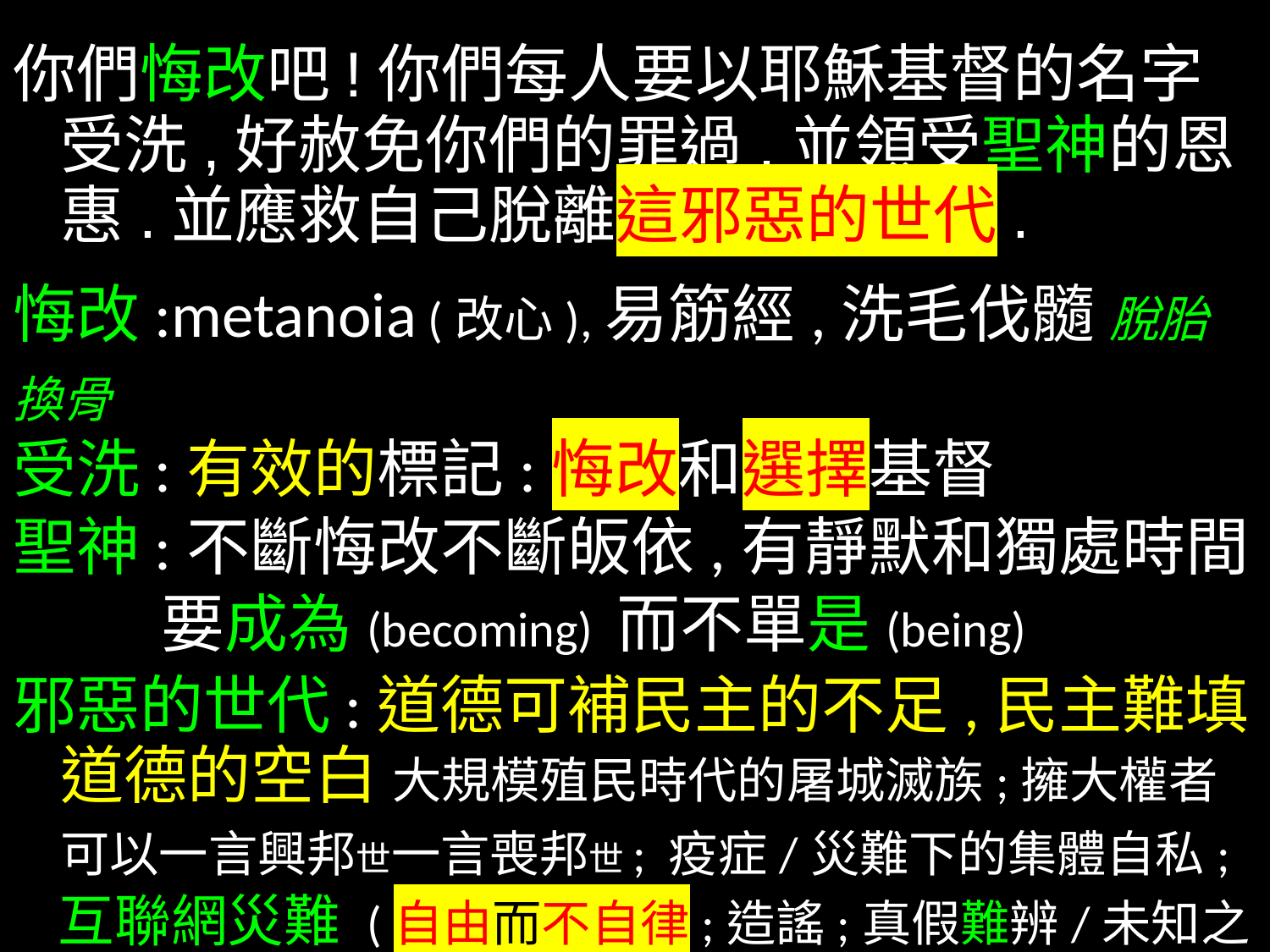

你們悔改吧!你們每人要以耶穌基督的名字受洗,好赦免你們的罪過,並領受聖神的恩惠.並應救自己脫離這邪惡的世代.
悔改:metanoia (改心),易筋經,洗毛伐髓 脫胎換骨
受洗:有效的標記:悔改和選擇基督
聖神:不斷悔改不斷皈依,有靜默和獨處時間
       要成為(becoming) 而不單是(being)
邪惡的世代:道德可補民主的不足,民主難填道德的空白 大規模殖民時代的屠城滅族;擁大權者可以一言興邦世一言喪邦世; 疫症/災難下的集體自私;
   互聯網災難 (自由而不自律;造謠;真假難辨/未知之惡)